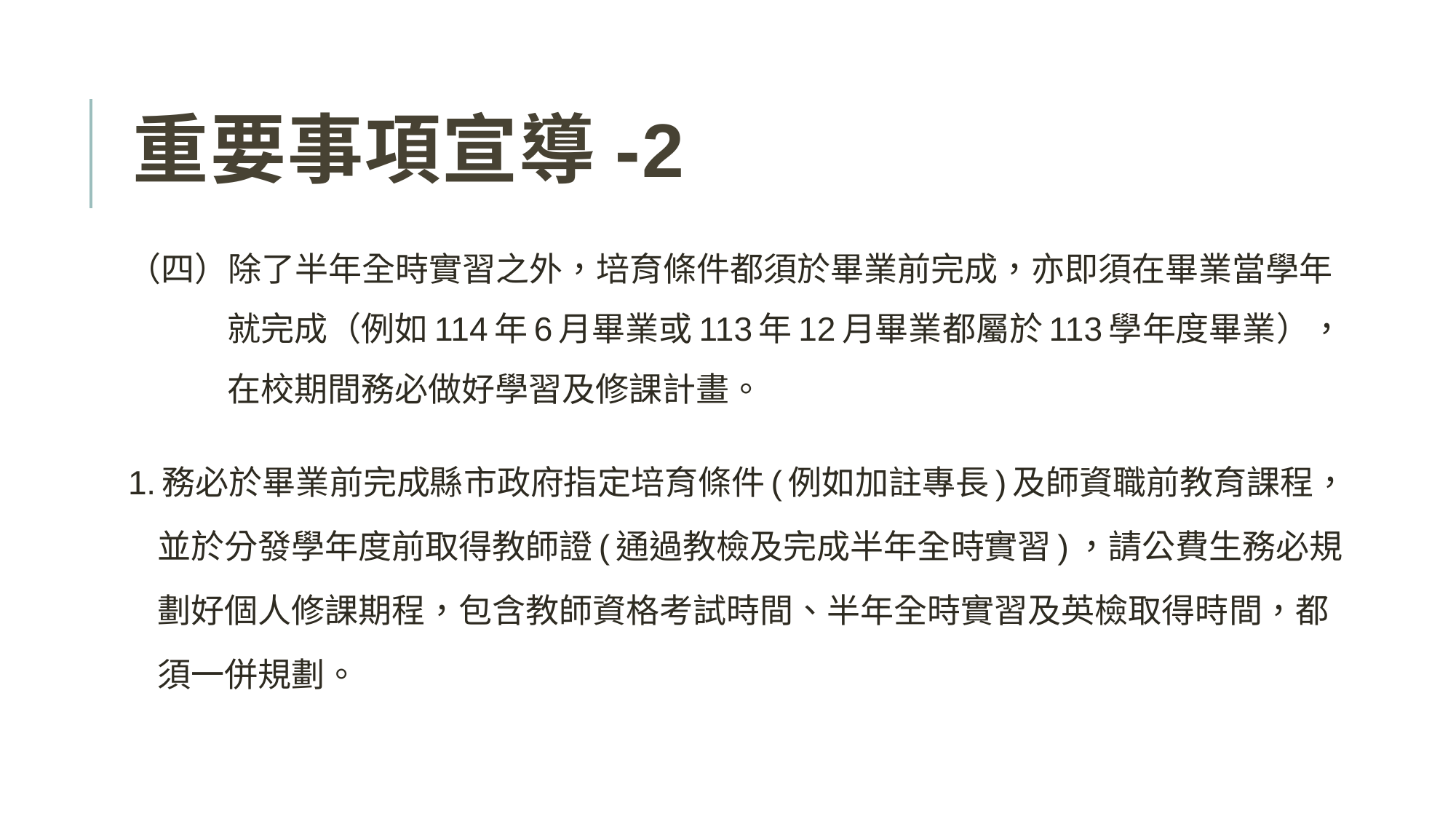

# 重要事項宣導-2
（四）除了半年全時實習之外，培育條件都須於畢業前完成，亦即須在畢業當學年就完成（例如114年6月畢業或113年12月畢業都屬於113學年度畢業），在校期間務必做好學習及修課計畫。
1.務必於畢業前完成縣市政府指定培育條件(例如加註專長)及師資職前教育課程，並於分發學年度前取得教師證(通過教檢及完成半年全時實習)，請公費生務必規劃好個人修課期程，包含教師資格考試時間、半年全時實習及英檢取得時間，都須一併規劃。